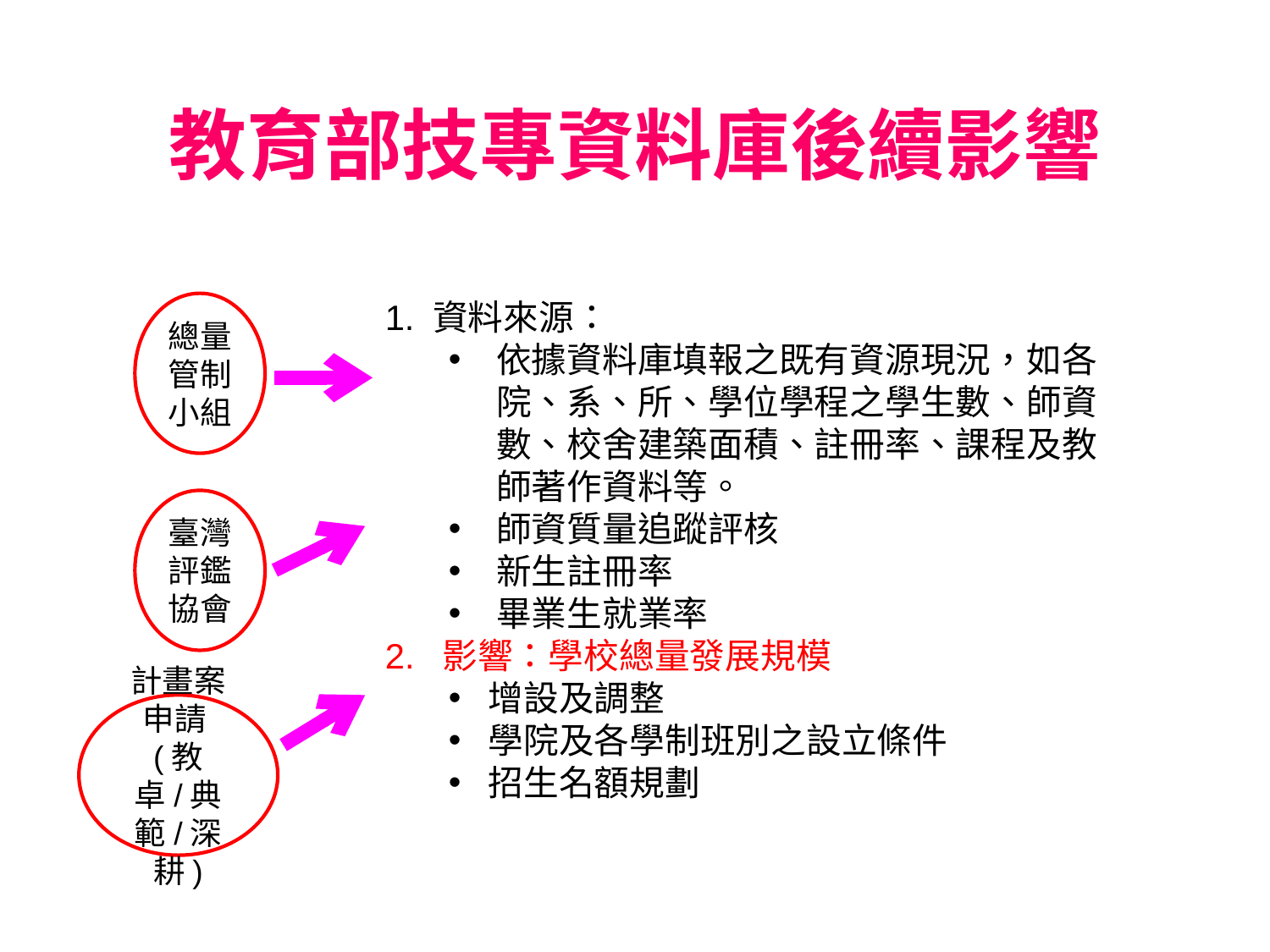

# 教育部技專資料庫後續影響
資料來源：
依據資料庫填報之既有資源現況，如各院、系、所、學位學程之學生數、師資數、校舍建築面積、註冊率、課程及教師著作資料等。
師資質量追蹤評核
新生註冊率
畢業生就業率
2.  影響：學校總量發展規模
增設及調整
學院及各學制班別之設立條件
招生名額規劃
總量管制小組
臺灣評鑑協會
計畫案申請(教卓/典範/深耕)